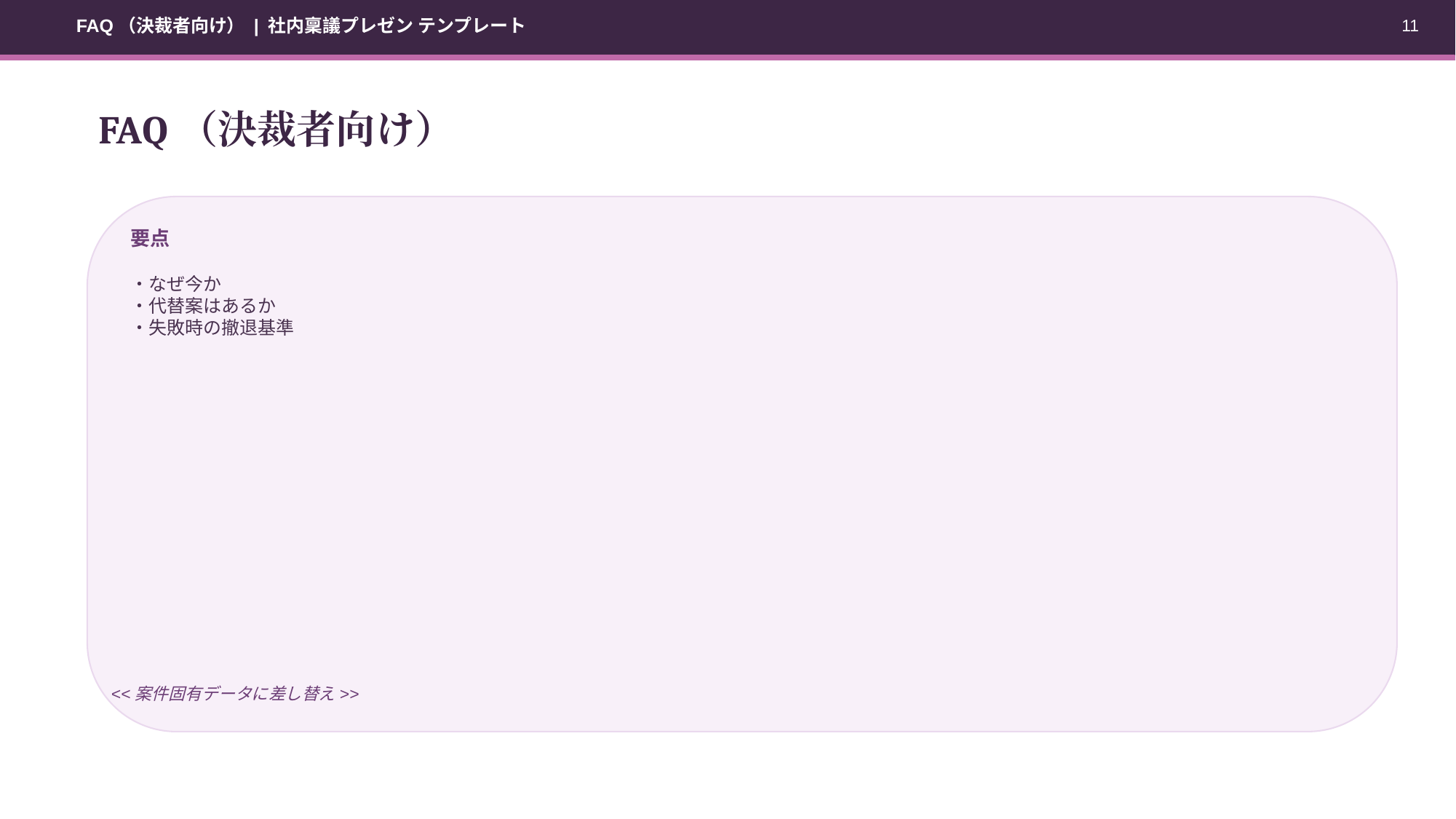

FAQ（決裁者向け） | 社内稟議プレゼン テンプレート
11

FAQ（決裁者向け）

要点
・なぜ今か
・代替案はあるか
・失敗時の撤退基準
<<案件固有データに差し替え>>